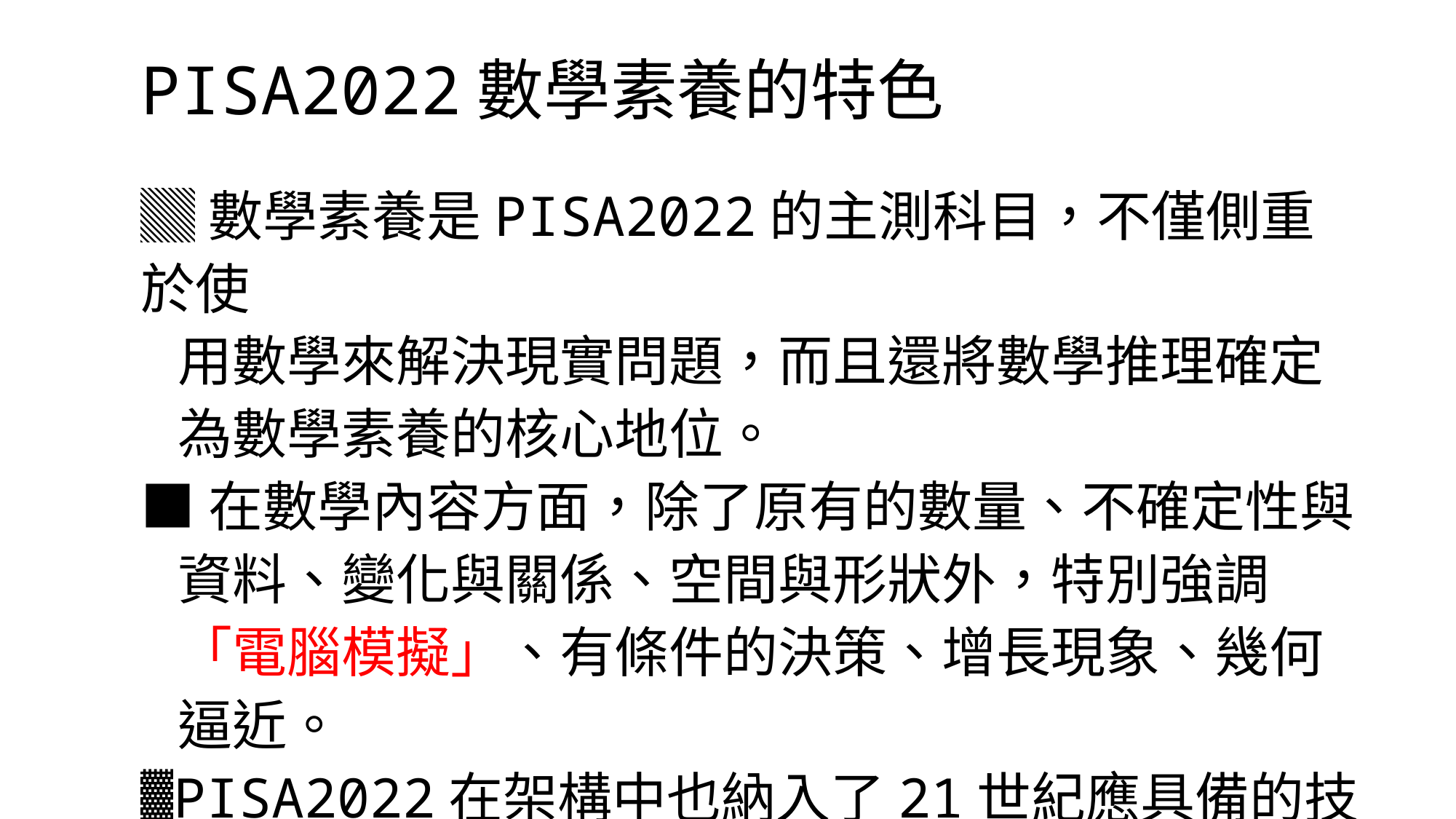

# PISA2022數學素養的特色
▓數學素養是PISA2022的主測科目，不僅側重於使
  用數學來解決現實問題，而且還將數學推理確定
  為數學素養的核心地位。
■在數學內容方面，除了原有的數量、不確定性與
  資料、變化與關係、空間與形狀外，特別強調
  「電腦模擬」、有條件的決策、增長現象、幾何
  逼近。
▓PISA2022在架構中也納入了21世紀應具備的技能。